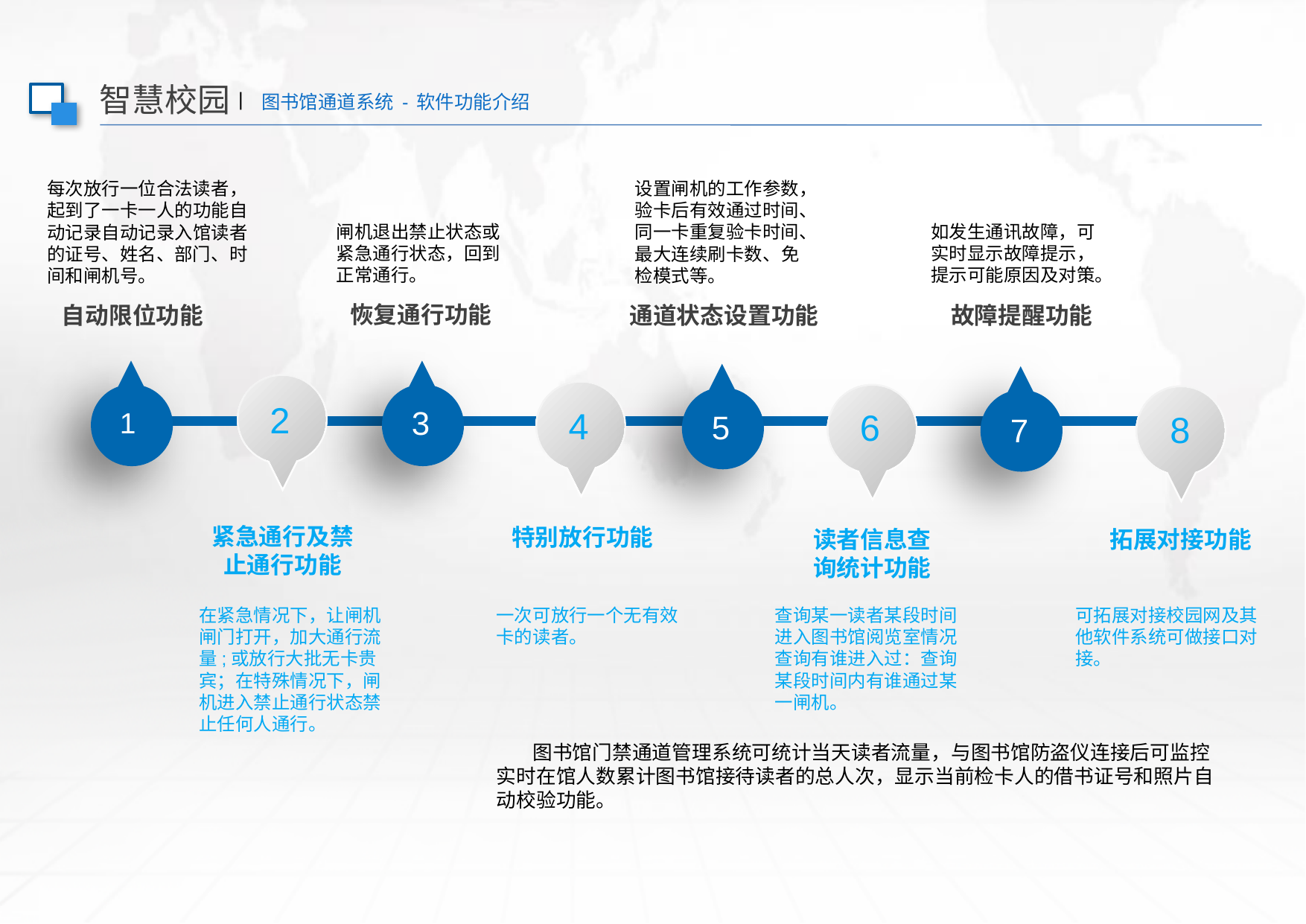

智慧校园|  图书馆通道系统-软件功能介绍

设置闸机的工作参数，验卡后有效通过时间、同一卡重复验卡时间、最大连续刷卡数、免检模式等。
每次放行一位合法读者，起到了一卡一人的功能自动记录自动记录入馆读者的证号、姓名、部门、时间和闸机号。
闸机退出禁止状态或紧急通行状态，回到正常通行。
如发生通讯故障，可实时显示故障提示，提示可能原因及对策。
恢复通行功能
通道状态设置功能
自动限位功能
故障提醒功能

3

1

5

7

2

4

6

8
紧急通行及禁止通行功能
特别放行功能
读者信息查询统计功能
拓展对接功能
一次可放行一个无有效卡的读者。
在紧急情况下，让闸机闸门打开，加大通行流量;或放行大批无卡贵宾；在特殊情况下，闸机进入禁止通行状态禁止任何人通行。
查询某一读者某段时间进入图书馆阅览室情况查询有谁进入过：查询某段时间内有谁通过某一闸机。
可拓展对接校园网及其他软件系统可做接口对接。
       图书馆门禁通道管理系统可统计当天读者流量，与图书馆防盗仪连接后可监控实时在馆人数累计图书馆接待读者的总人次，显示当前检卡人的借书证号和照片自动校验功能。